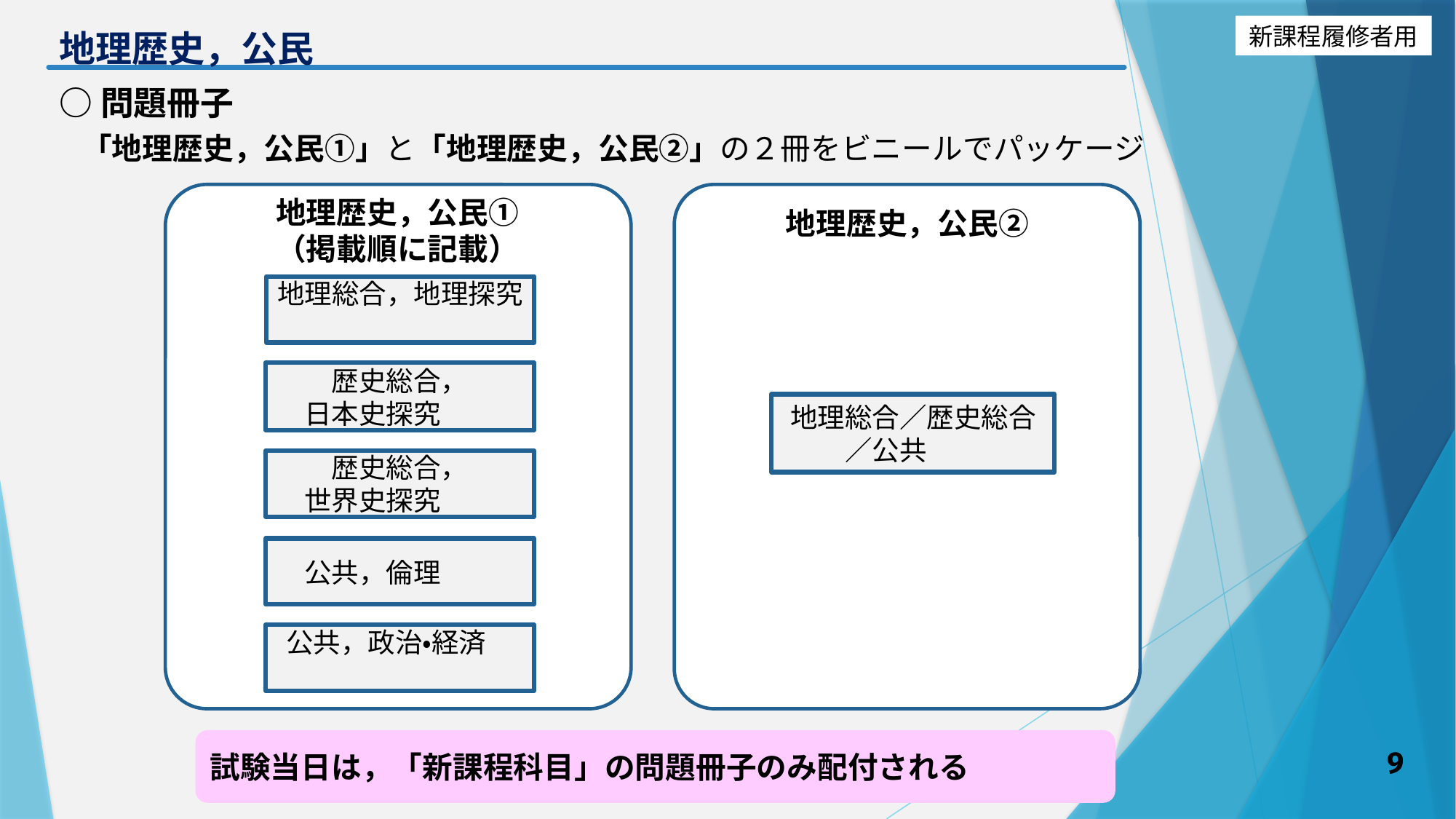

# 地理歴史，公民
○問題冊子
「地理歴史，公民①」と「地理歴史，公民②」の２冊をビニールでパッケージ
地理歴史，公民②

地理総合／歴史総合／公共

地理歴史，公民①
（掲載順に記載）
地理総合，地理探究
歴史総合，
日本史探究
歴史総合，
世界史探究
公共，倫理
公共，政治・経済
試験当日は，「新課程科目」の問題冊子のみ配付される
9